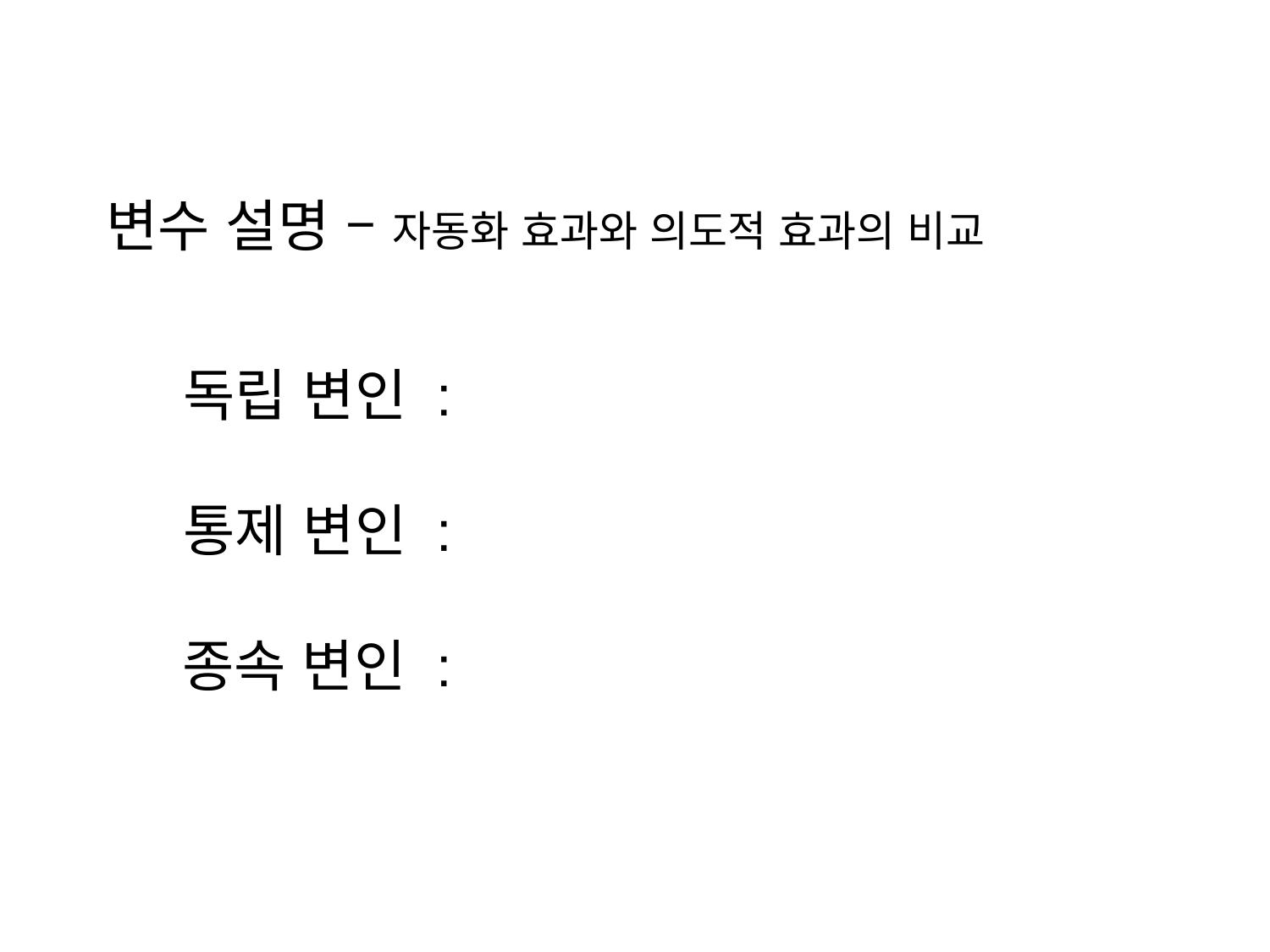

변수 설명 – 자동화 효과와 의도적 효과의 비교
    독립 변인 :
    통제 변인 :
    종속 변인 :